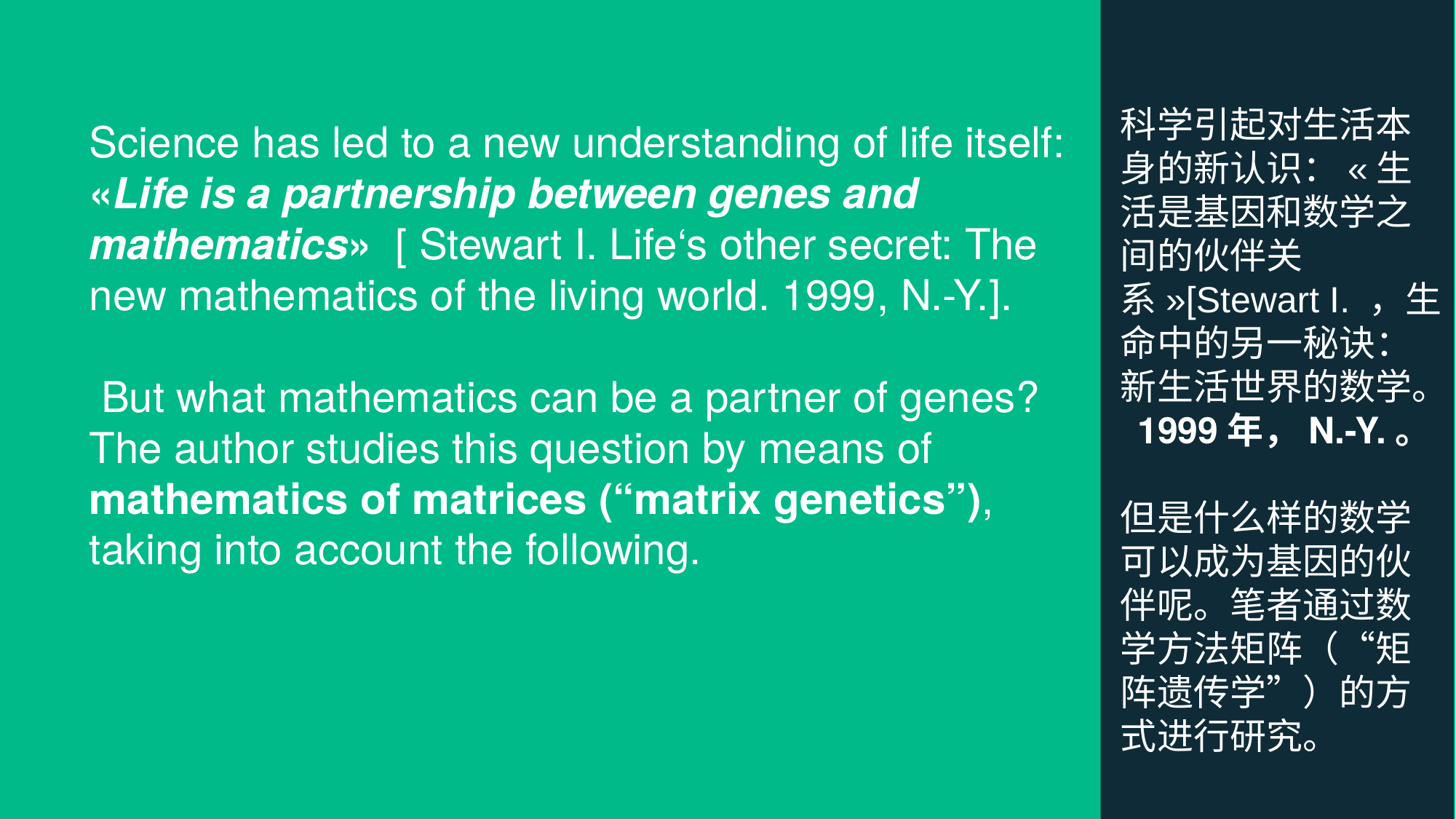

Science has led to a new understanding of life itself: «Life is a partnership between genes and mathematics»  [ Stewart I. Life‘s other secret: The new mathematics of the living world. 1999, N.-Y.].
 But what mathematics can be a partner of genes?
The author studies this question by means of mathematics of matrices (“matrix genetics”), taking into account the following.

科学引起对生活本身的新认识：«生活是基因和数学之间的伙伴关系»[Stewart I. ，生命中的另一秘诀：新生活世界的数学。 1999年，N.-Y.。

但是什么样的数学可以成为基因的伙伴呢。笔者通过数学方法矩阵（“矩阵遗传学”）的方式进行研究。